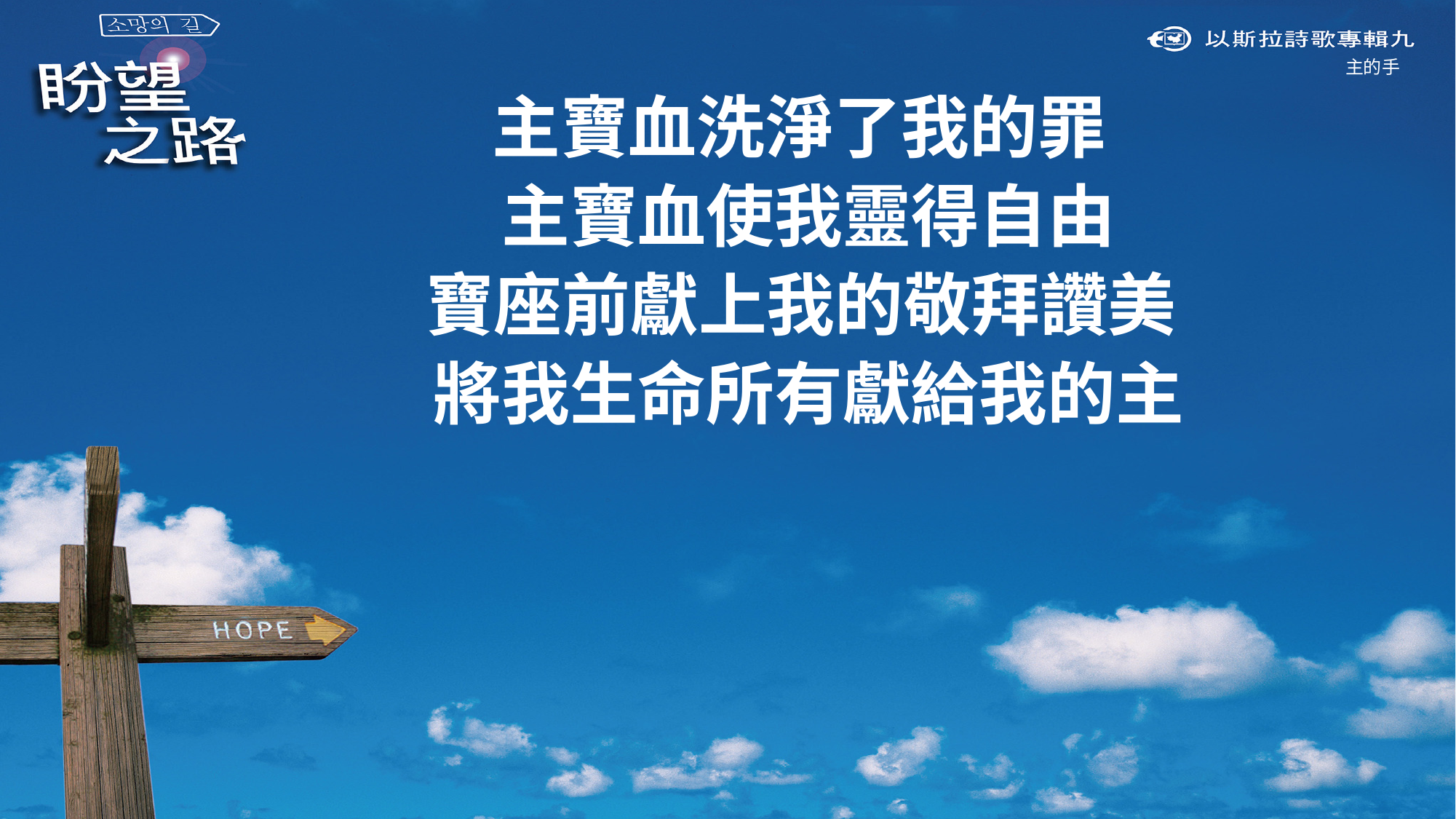

主的手
主寶血洗淨了我的罪
主寶血使我靈得自由
寶座前獻上我的敬拜讚美
將我生命所有獻給我的主